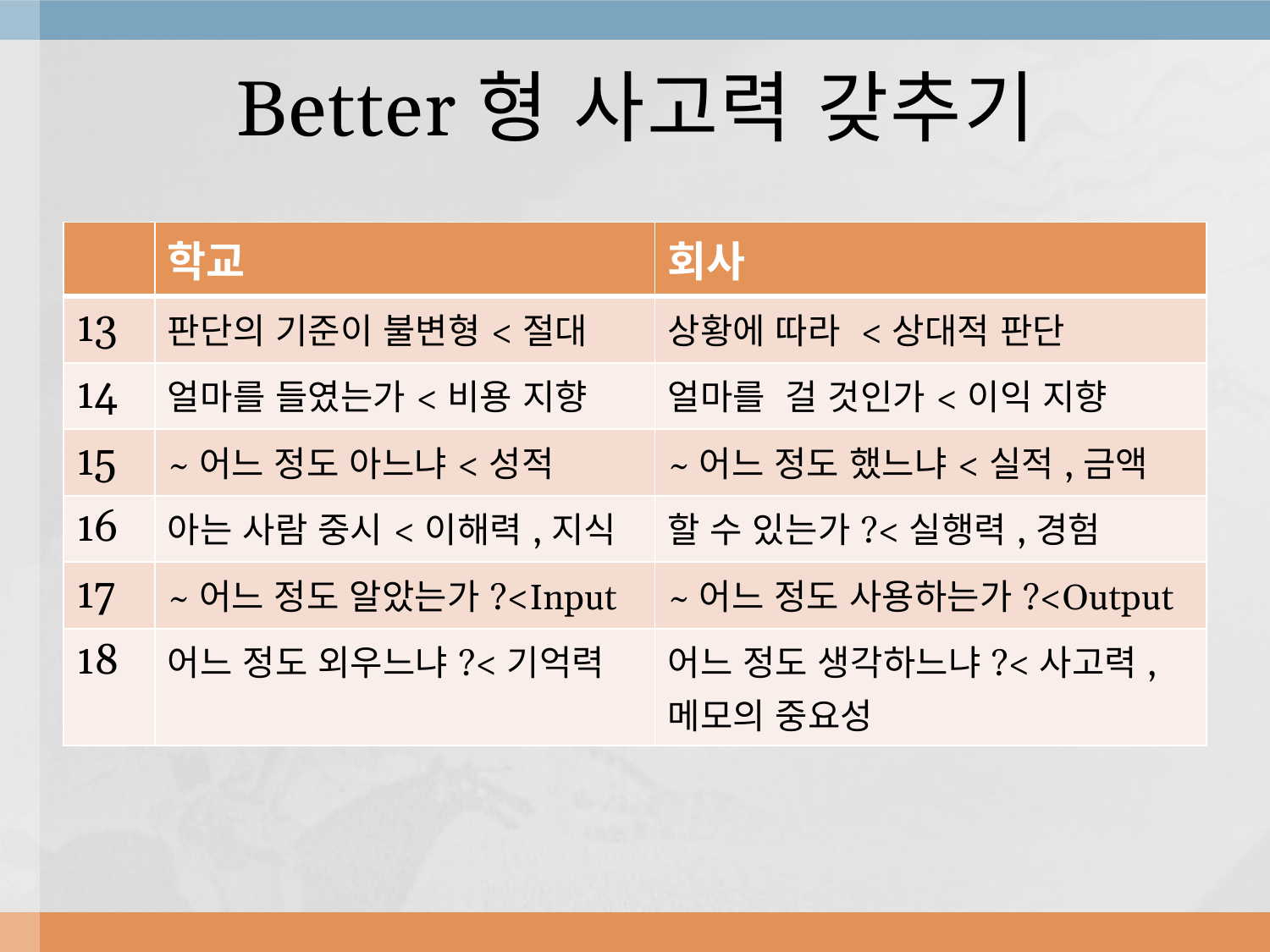

# Better형 사고력 갖추기
|  | 학교 | 회사 |
| --- | --- | --- |
| 13 | 판단의 기준이 불변형<절대 | 상황에 따라 <상대적 판단 |
| 14 | 얼마를 들였는가<비용 지향 | 얼마를 걸 것인가<이익 지향 |
| 15 | ~어느 정도 아느냐<성적 | ~어느 정도 했느냐<실적,금액 |
| 16 | 아는 사람 중시<이해력,지식 | 할 수 있는가?<실행력,경험 |
| 17 | ~어느 정도 알았는가?<Input | ~어느 정도 사용하는가?<Output |
| 18 | 어느 정도 외우느냐?<기억력 | 어느 정도 생각하느냐?<사고력, 메모의 중요성 |